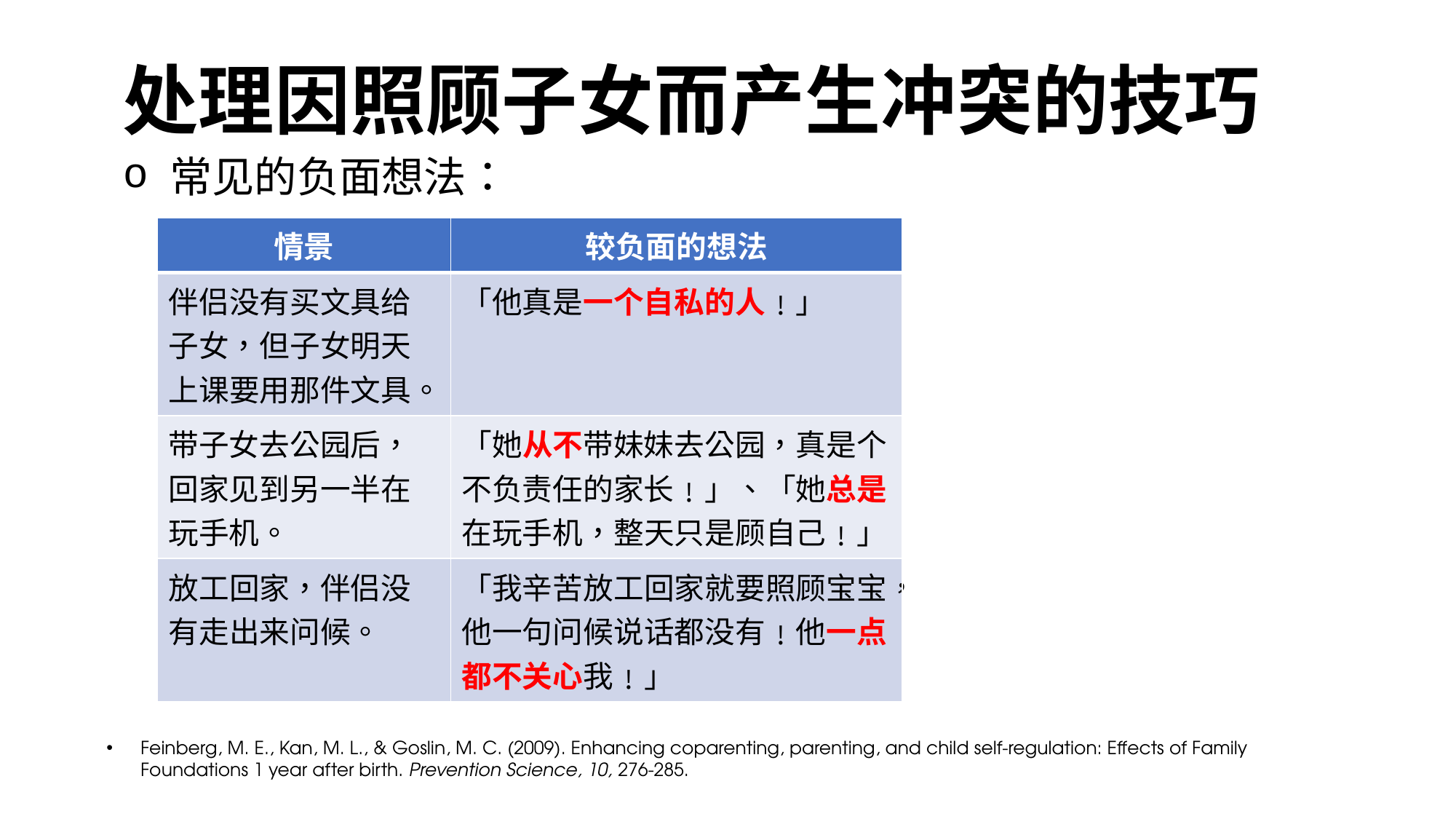

# 处理因照顾子女而产生冲突的技巧
 常见的负面想法：
| 情景 | 较负面的想法 |
| --- | --- |
| 伴侣没有买文具给子女，但子女明天上课要用那件文具。 | 「他真是一个自私的人﹗」 |
| 带子女去公园后，回家见到另一半在玩手机。 | 「她从不带妹妹去公园，真是个不负责任的家长﹗」、「她总是在玩手机，整天只是顾自己﹗」 |
| 放工回家，伴侣没有走出来问候。 | 「我辛苦放工回家就要照顾宝宝，他一句问候说话都没有﹗他一点都不关心我﹗」 |
Feinberg, M. E., Kan, M. L., & Goslin, M. C. (2009). Enhancing coparenting, parenting, and child self-regulation: Effects of Family Foundations 1 year after birth. Prevention Science, 10, 276-285.